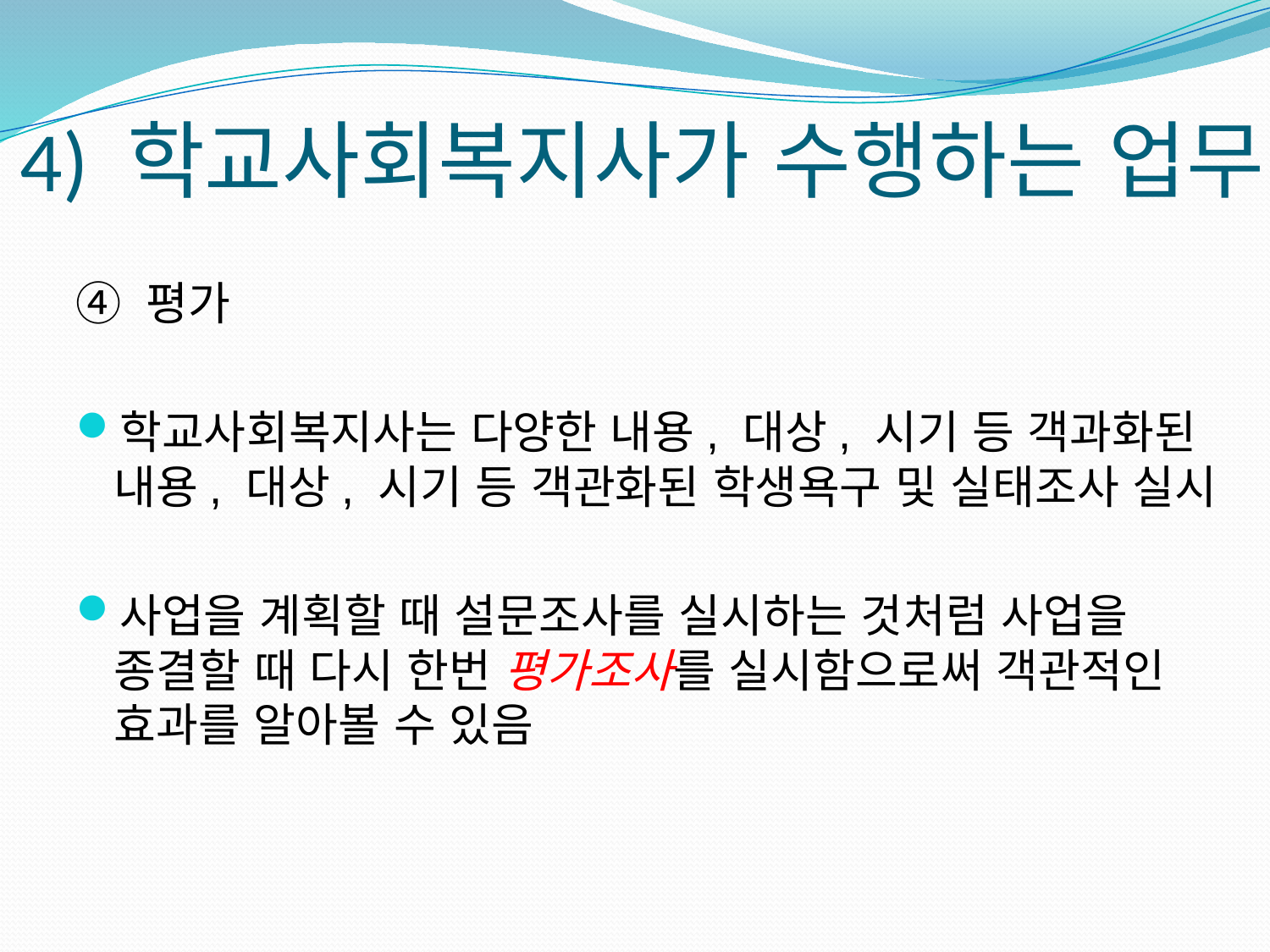

# 4) 학교사회복지사가 수행하는 업무
④ 평가

학교사회복지사는 다양한 내용, 대상, 시기 등 객과화된 내용, 대상, 시기 등 객관화된 학생욕구 및 실태조사 실시

사업을 계획할 때 설문조사를 실시하는 것처럼 사업을 종결할 때 다시 한번 평가조사를 실시함으로써 객관적인 효과를 알아볼 수 있음